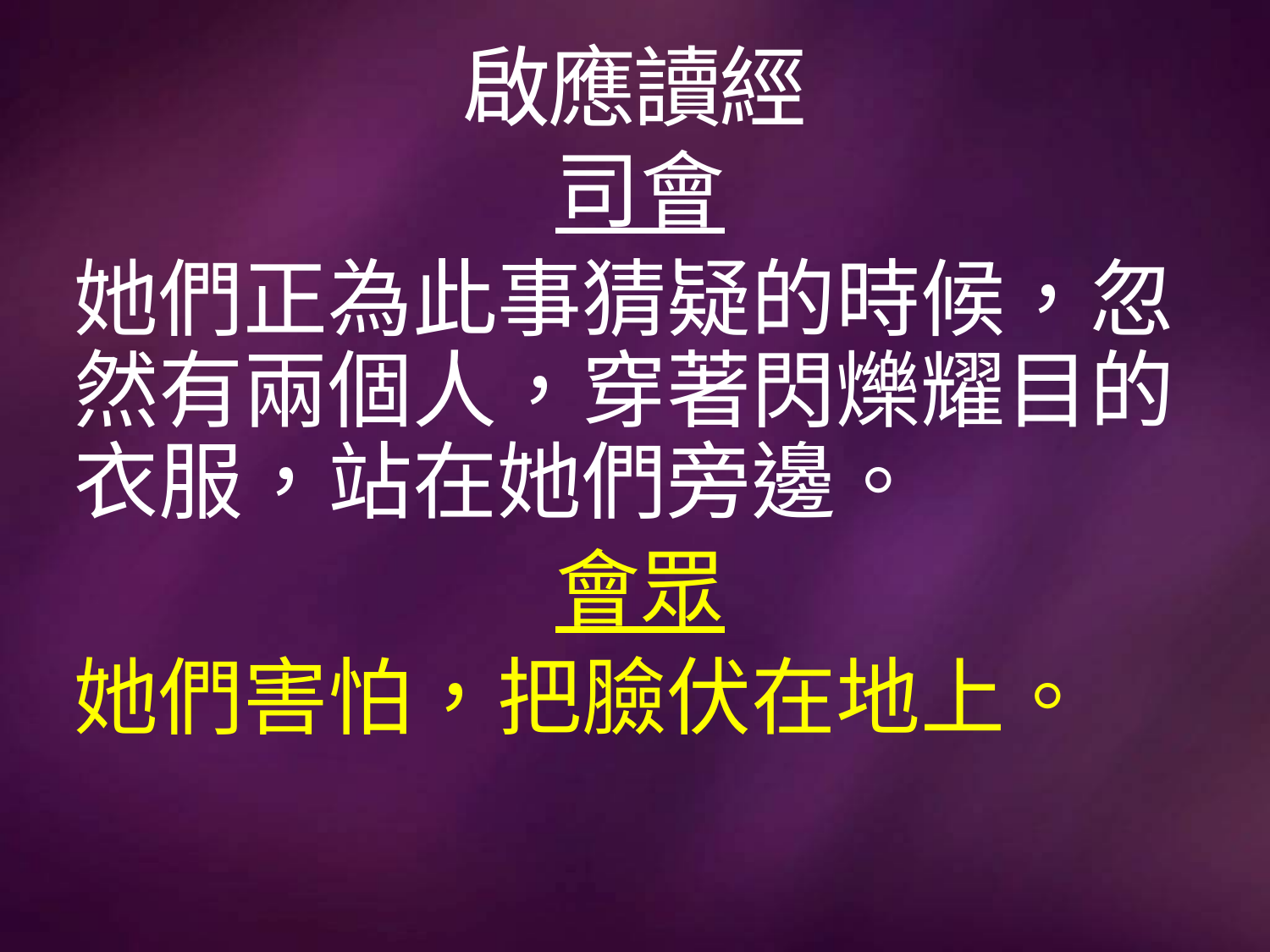

# 啟應讀經
司會
她們正為此事猜疑的時候，忽然有兩個人，穿著閃爍耀目的衣服，站在她們旁邊。
會眾
她們害怕，把臉伏在地上。